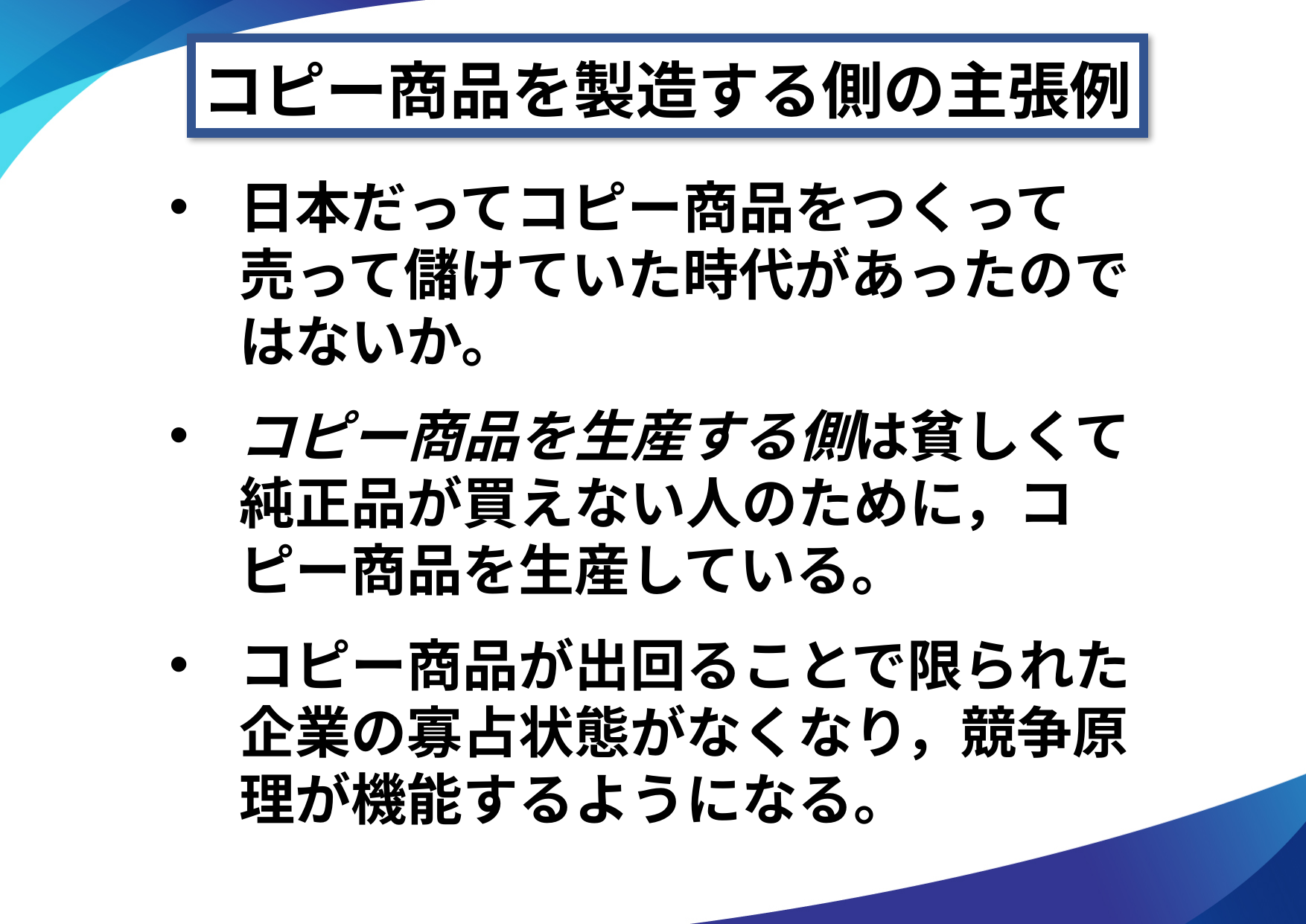

コピー商品を製造する側の主張例
日本だってコピー商品をつくって売って儲けていた時代があったのではないか。
コピー商品を生産する側は貧しくて純正品が買えない人のために，コピー商品を生産している。
コピー商品が出回ることで限られた企業の寡占状態がなくなり，競争原理が機能するようになる。